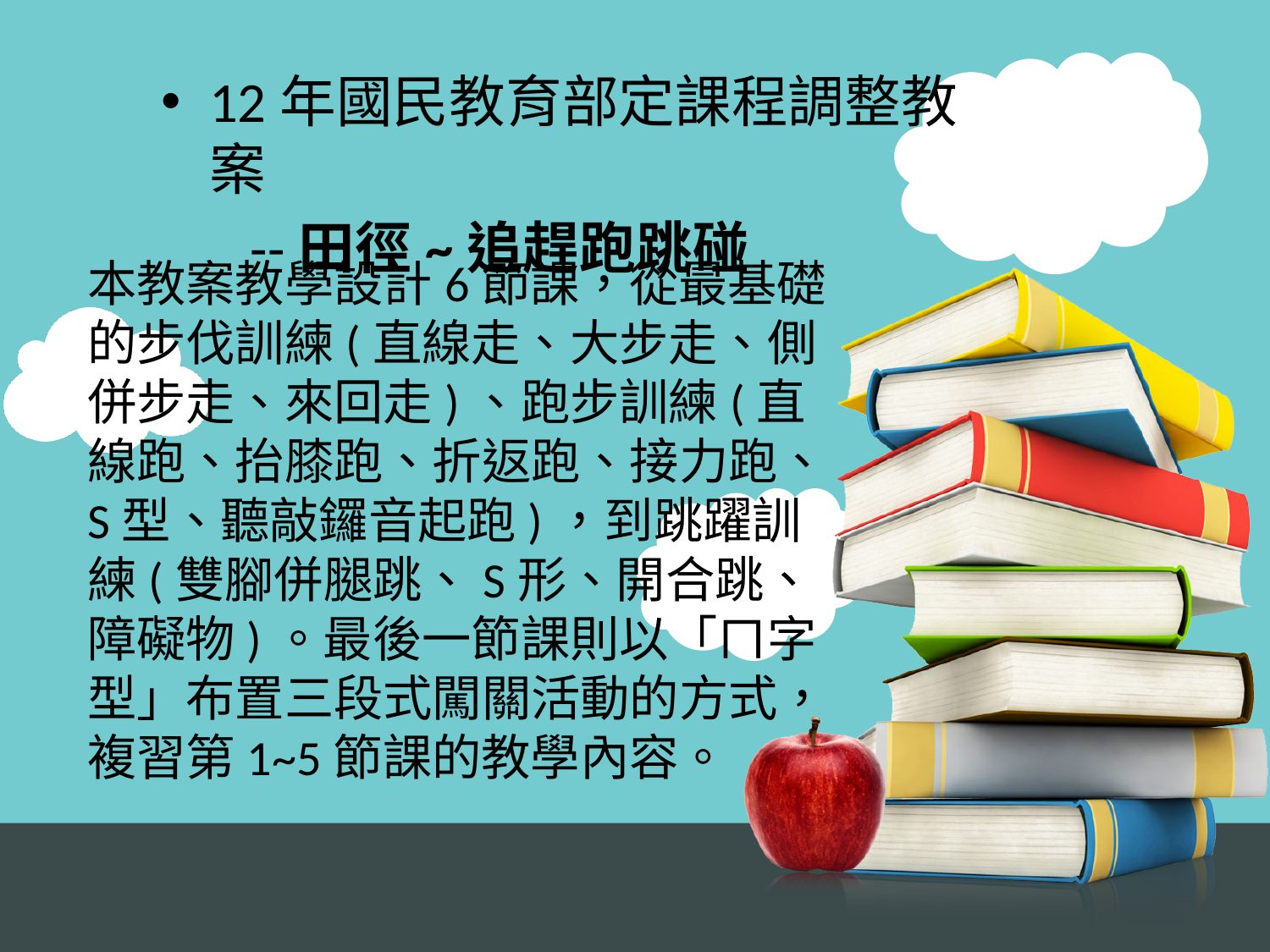

12年國民教育部定課程調整教案
       --田徑~追趕跑跳碰
本教案教學設計6節課，從最基礎的步伐訓練(直線走、大步走、側併步走、來回走)、跑步訓練(直線跑、抬膝跑、折返跑、接力跑、S型、聽敲鑼音起跑)，到跳躍訓練(雙腳併腿跳、S形、開合跳、障礙物)。最後一節課則以「ㄇ字型」布置三段式闖關活動的方式，複習第1~5節課的教學內容。